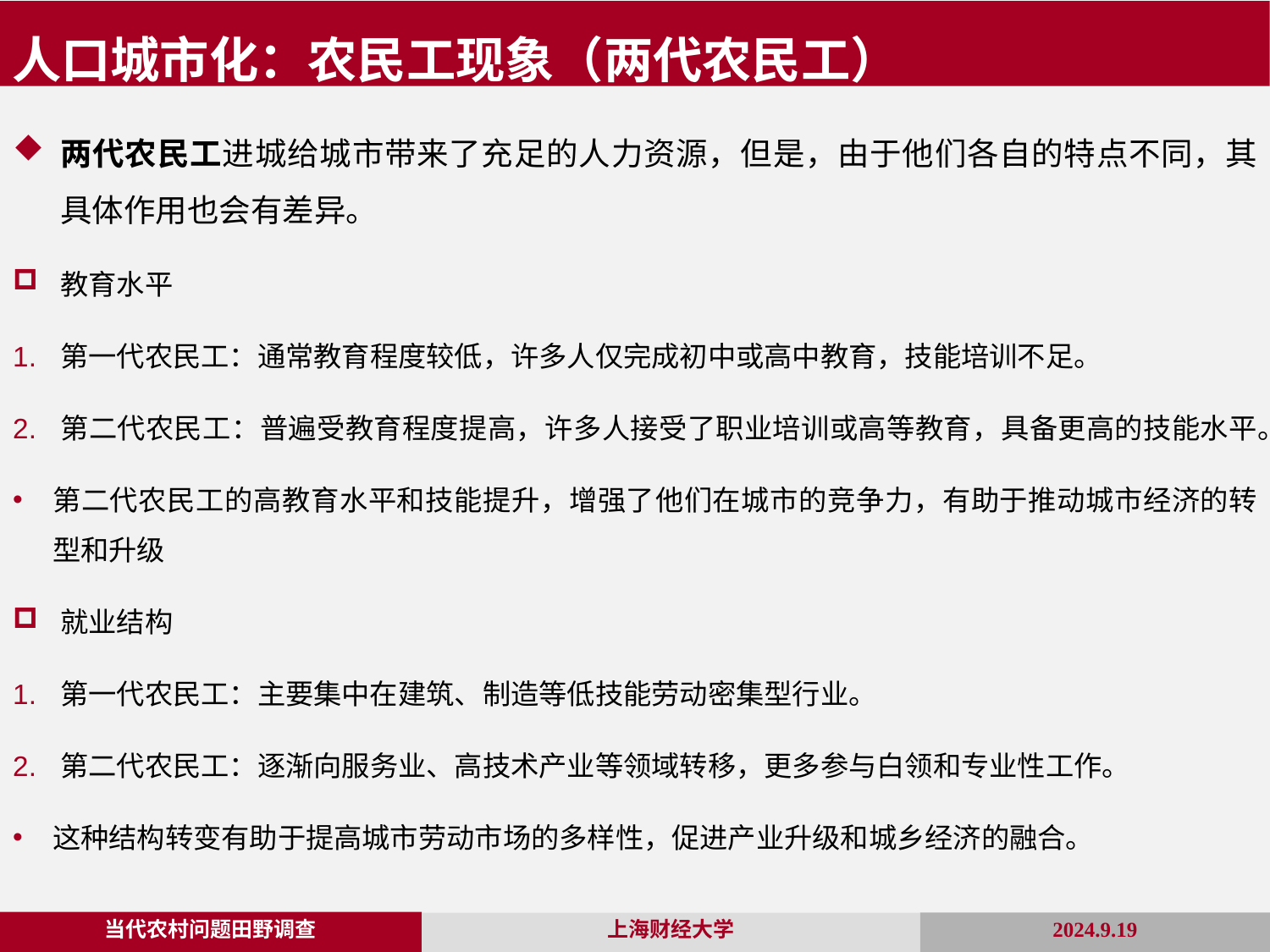

人口城市化：农民工现象（两代农民工）
两代农民工进城给城市带来了充足的人力资源，但是，由于他们各自的特点不同，其具体作用也会有差异。
教育水平
第一代农民工：通常教育程度较低，许多人仅完成初中或高中教育，技能培训不足。
第二代农民工：普遍受教育程度提高，许多人接受了职业培训或高等教育，具备更高的技能水平。
第二代农民工的高教育水平和技能提升，增强了他们在城市的竞争力，有助于推动城市经济的转型和升级
就业结构
第一代农民工：主要集中在建筑、制造等低技能劳动密集型行业。
第二代农民工：逐渐向服务业、高技术产业等领域转移，更多参与白领和专业性工作。
这种结构转变有助于提高城市劳动市场的多样性，促进产业升级和城乡经济的融合。
当代农村问题田野调查
2024.9.19
上海财经大学